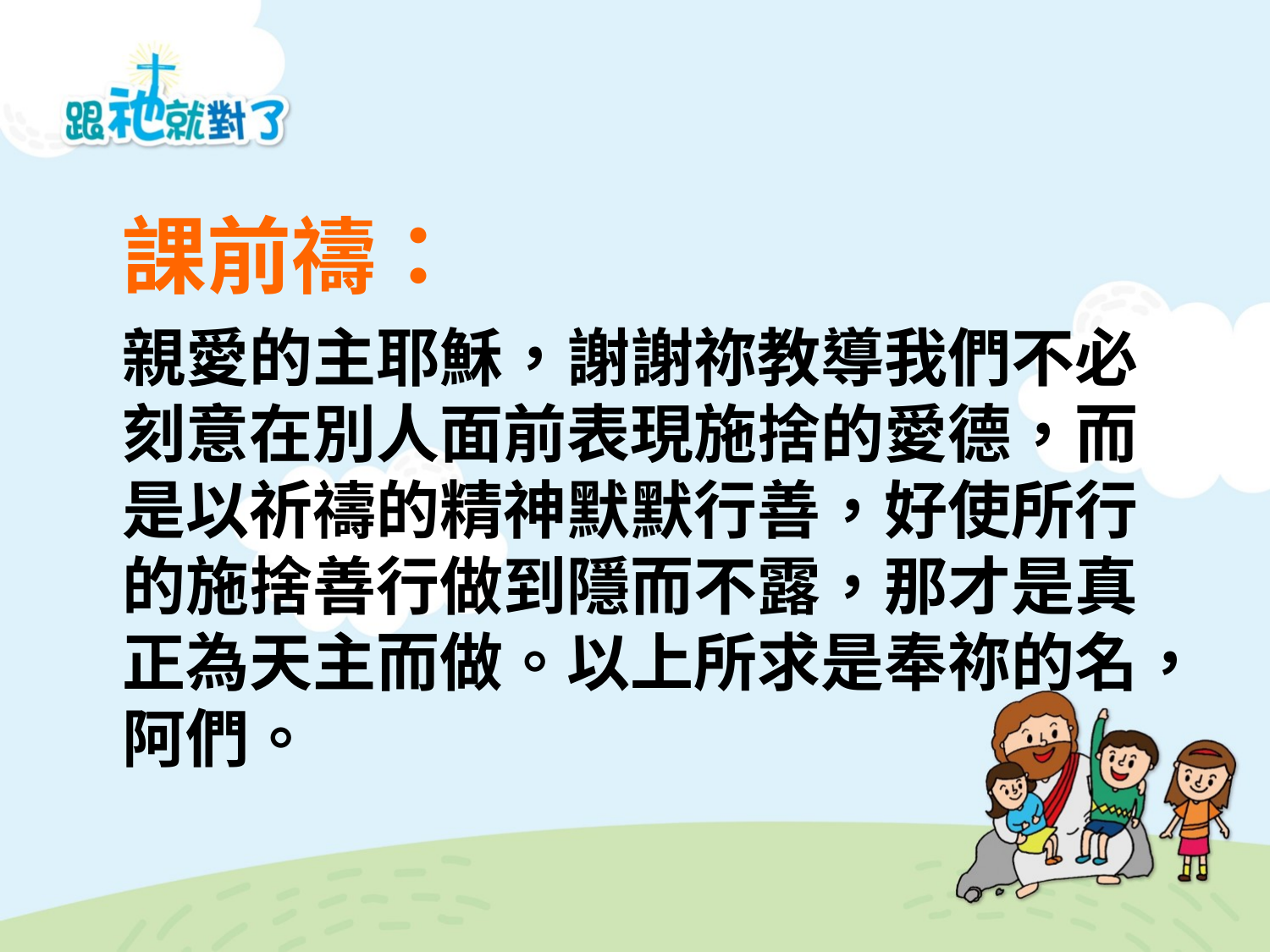

課前禱：
親愛的主耶穌，謝謝祢教導我們不必刻意在別人面前表現施捨的愛德，而是以祈禱的精神默默行善，好使所行的施捨善行做到隱而不露，那才是真正為天主而做。以上所求是奉祢的名，阿們。